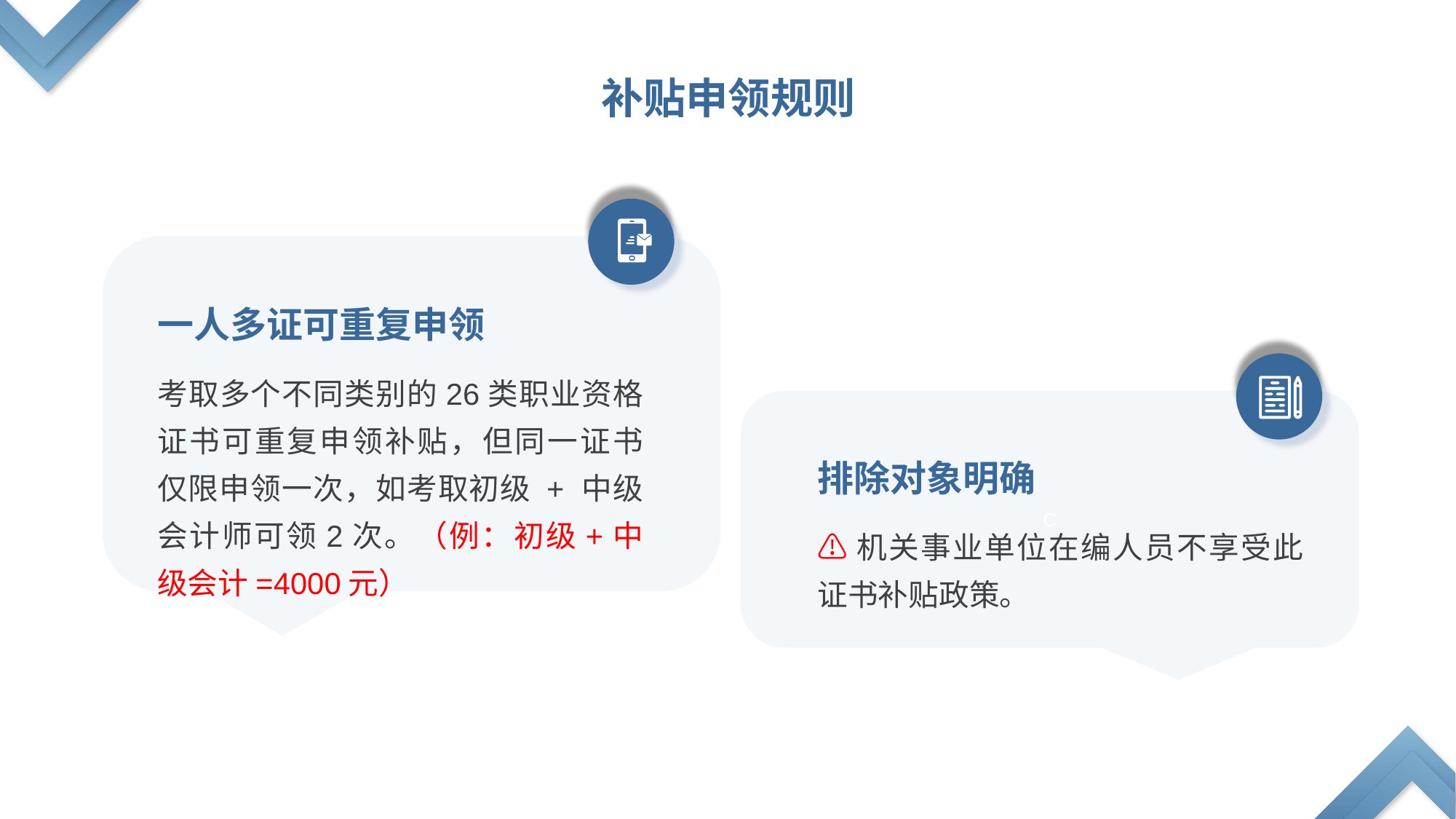

补贴申领规则

一人多证可重复申领

考取多个不同类别的26类职业资格证书可重复申领补贴，但同一证书仅限申领一次，如考取初级 + 中级会计师可领2次。（例：初级+中级会计=4000元）

C
排除对象明确
⚠机关事业单位在编人员不享受此证书补贴政策。